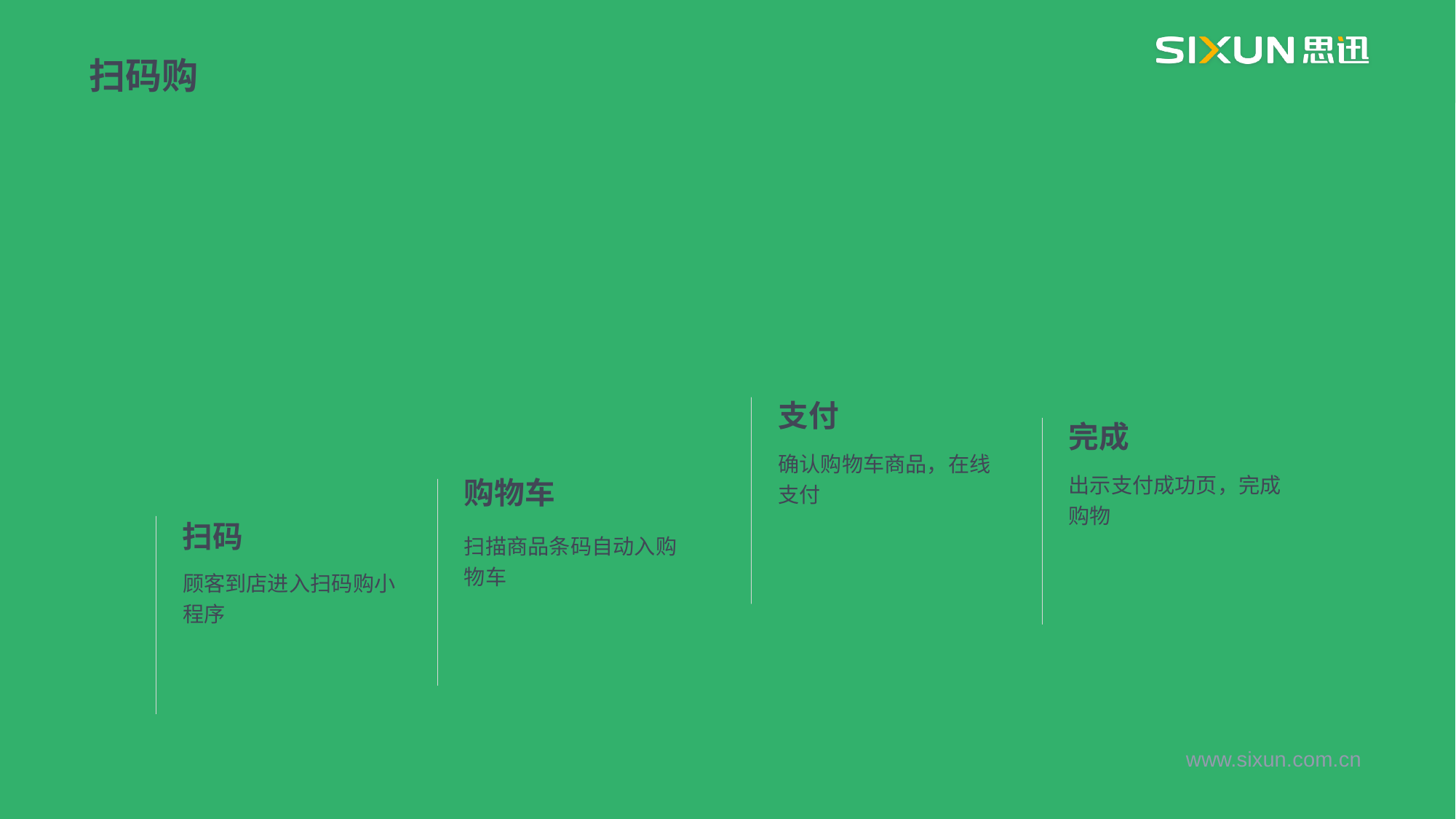

扫码购

支付
确认购物车商品，在线支付
完成
出示支付成功页，完成购物

购物车
扫描商品条码自动入购物车
扫码
顾客到店进入扫码购小程序